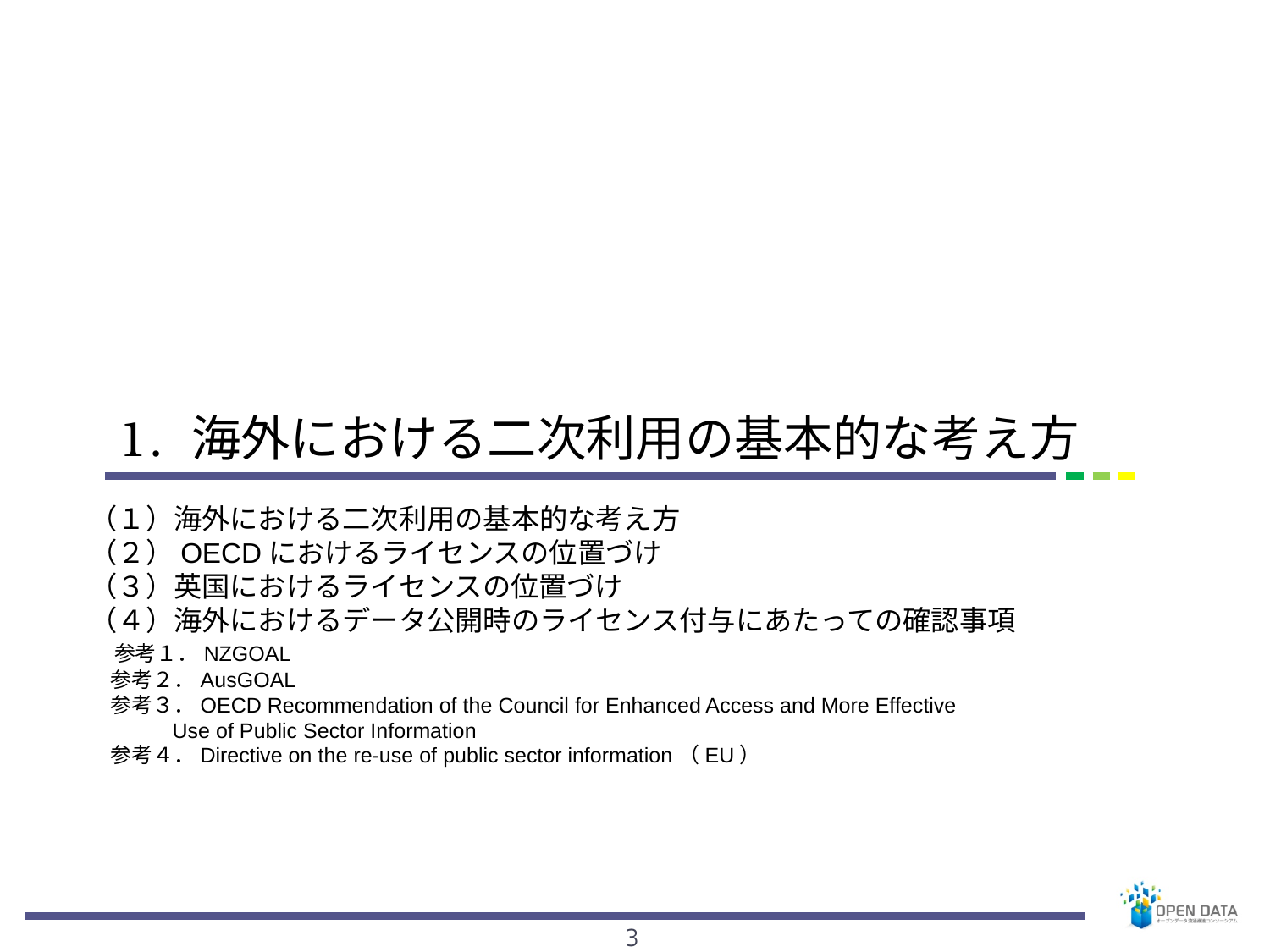

# 1. 海外における二次利用の基本的な考え方
（１）海外における二次利用の基本的な考え方
（２）OECDにおけるライセンスの位置づけ
（３）英国におけるライセンスの位置づけ
（４）海外におけるデータ公開時のライセンス付与にあたっての確認事項
　参考１．NZGOAL
　参考２．AusGOAL
　参考３．OECD Recommendation of the Council for Enhanced Access and More Effective
              Use of Public Sector Information
　参考４．Directive on the re-use of public sector information（EU）
3